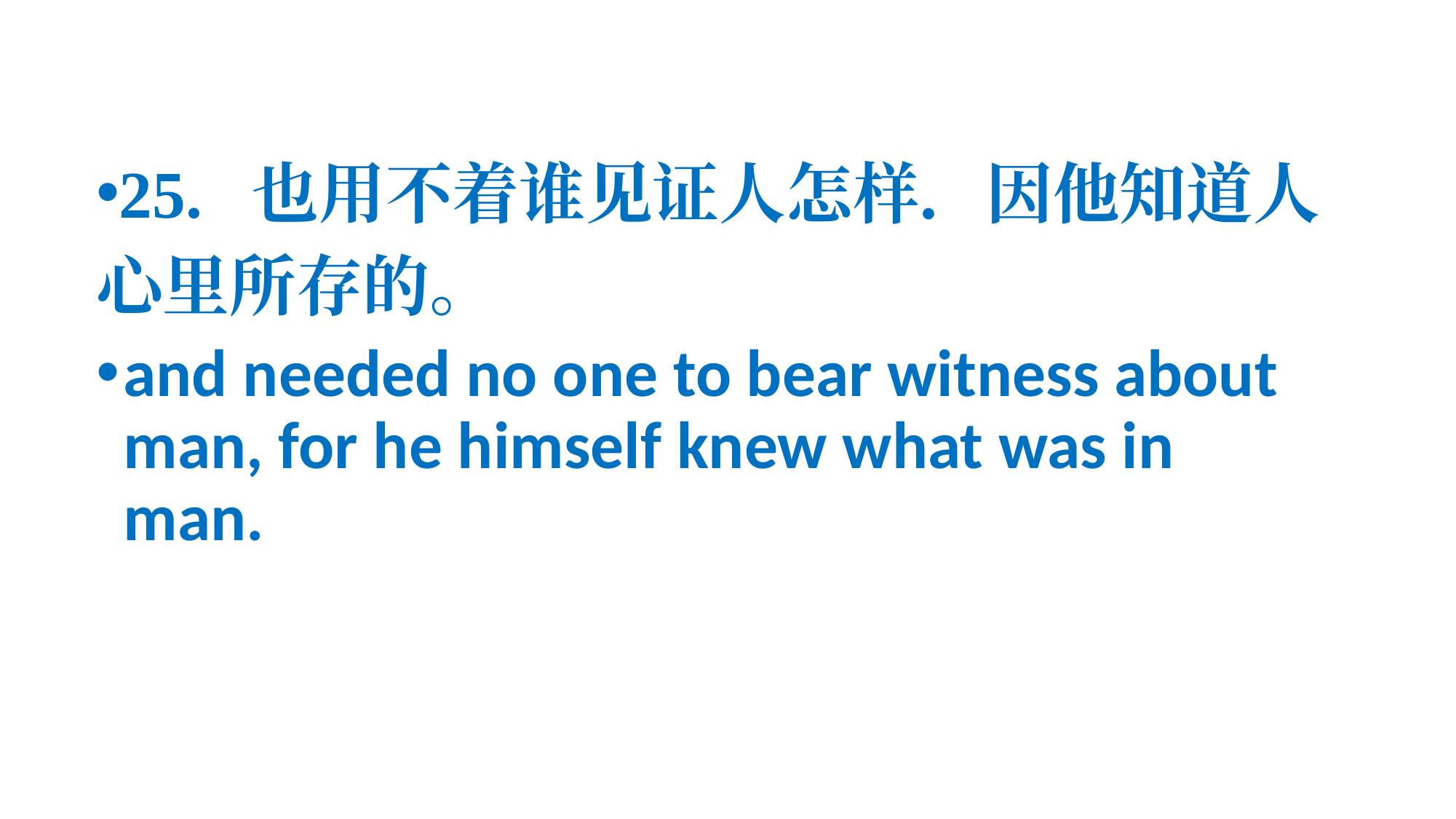

25.  也用不着谁见证人怎样．因他知道人心里所存的。
and needed no one to bear witness about man, for he himself knew what was in man.